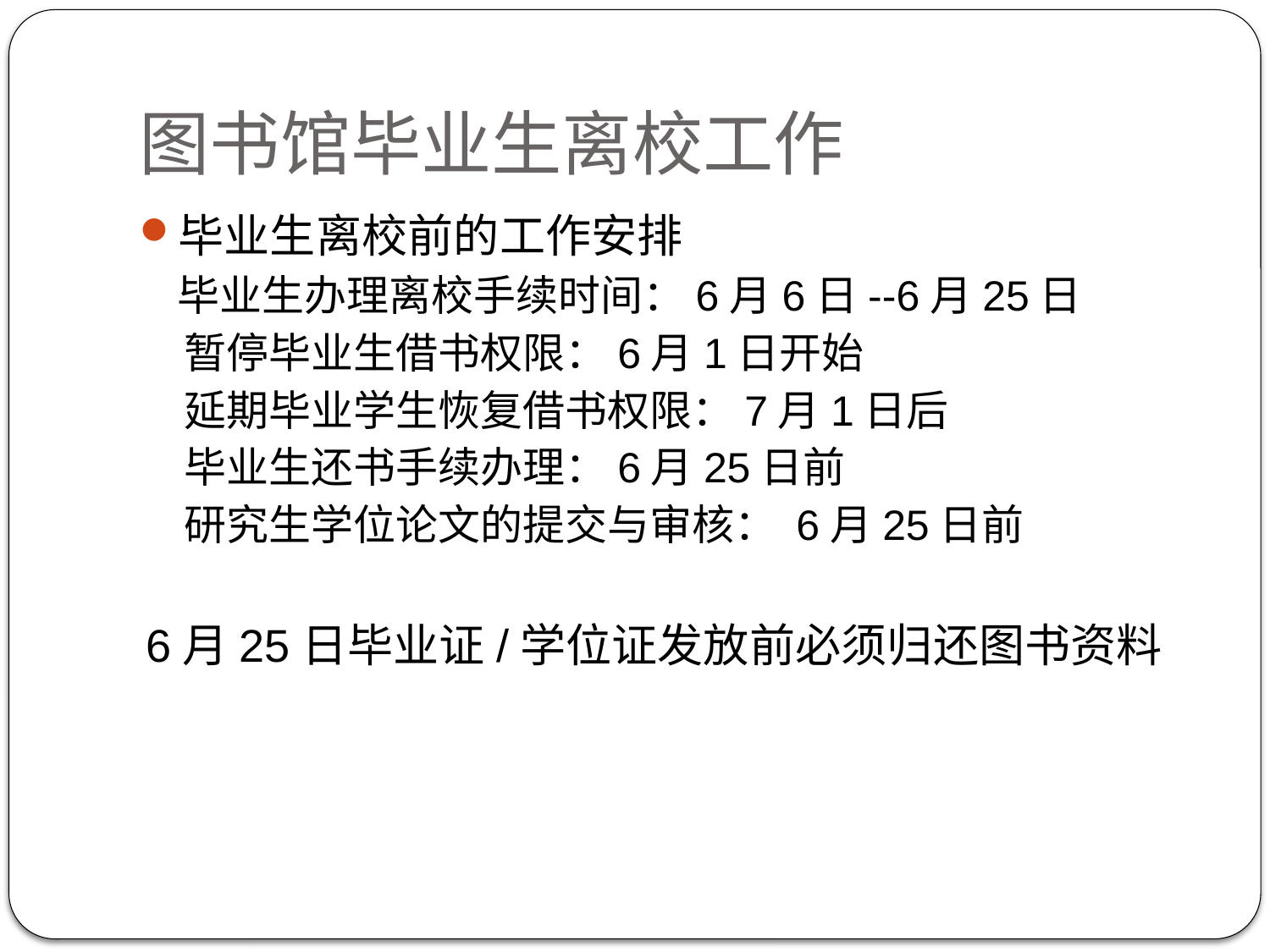

# 图书馆毕业生离校工作
毕业生离校前的工作安排
毕业生办理离校手续时间：6月6日--6月25日
暂停毕业生借书权限：6月1日开始
延期毕业学生恢复借书权限：7月1日后
毕业生还书手续办理：6月25日前
研究生学位论文的提交与审核： 6月25日前

6月25日毕业证/学位证发放前必须归还图书资料